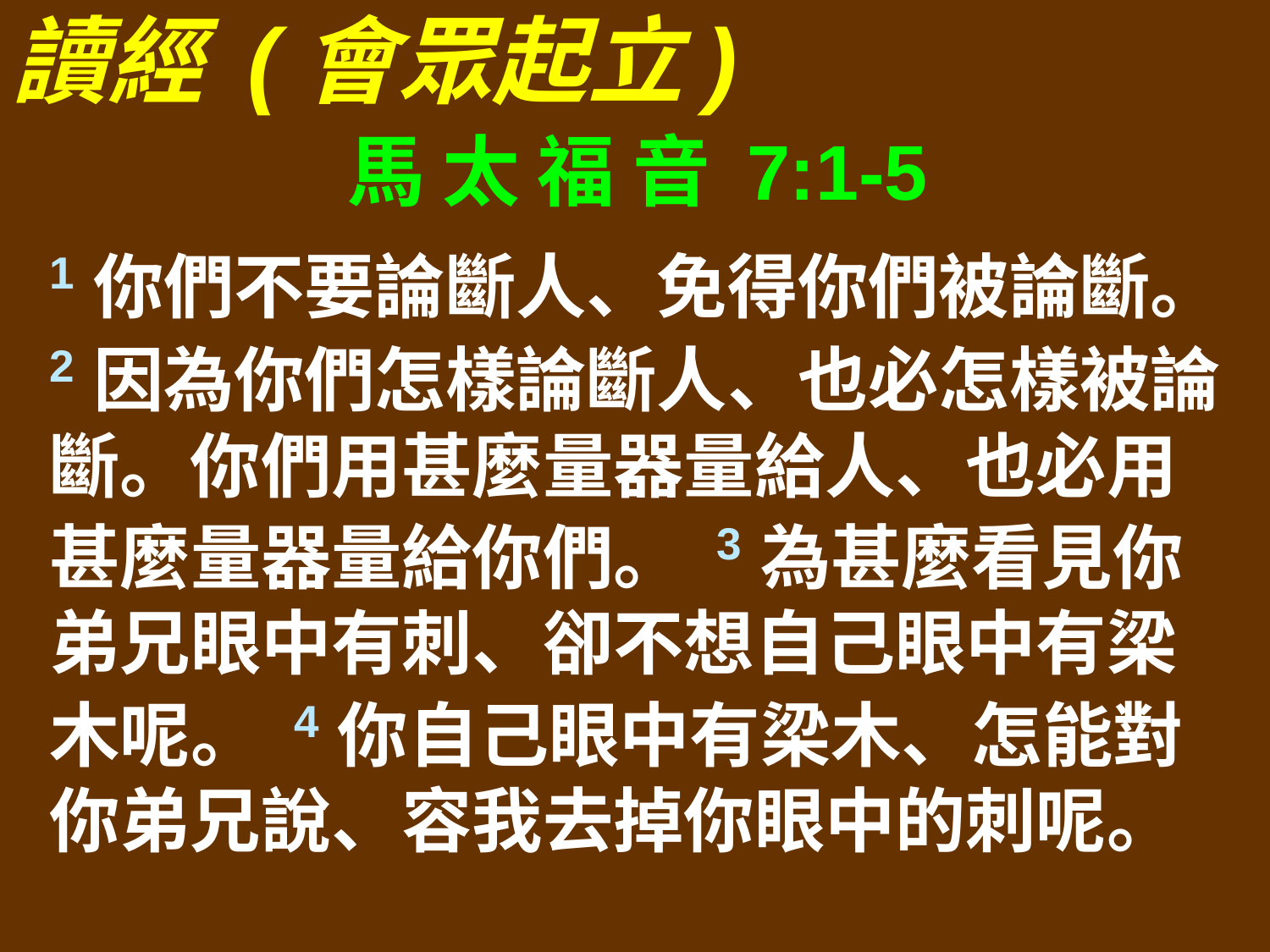

讀經 (會眾起立)
馬 太 福 音 7:1-5
1你們不要論斷人、免得你們被論斷。 2因為你們怎樣論斷人、也必怎樣被論斷。你們用甚麼量器量給人、也必用甚麼量器量給你們。 3為甚麼看見你弟兄眼中有刺、卻不想自己眼中有梁木呢。 4你自己眼中有梁木、怎能對你弟兄說、容我去掉你眼中的刺呢。